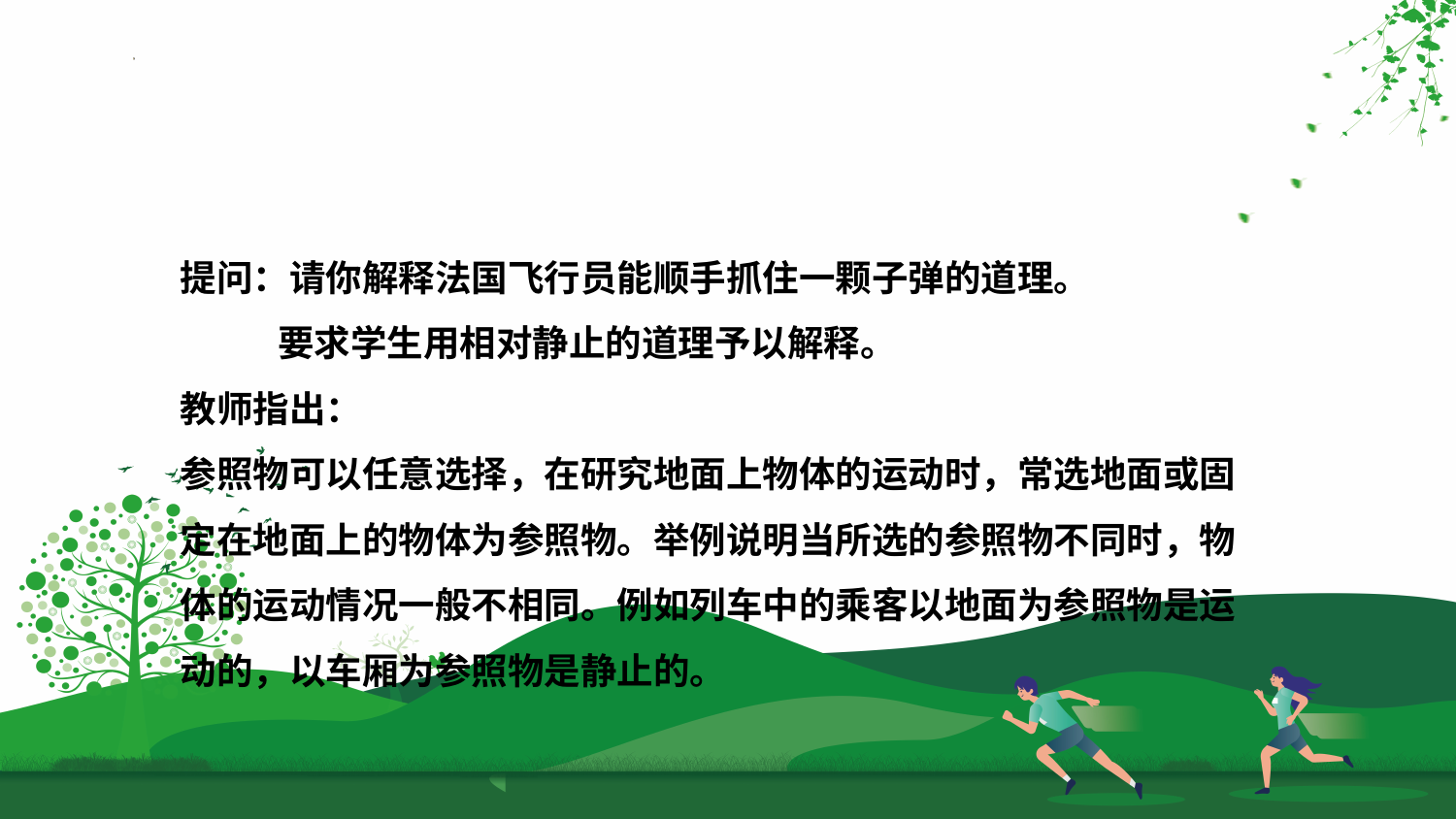

提问：请你解释法国飞行员能顺手抓住一颗子弹的道理。
　　   要求学生用相对静止的道理予以解释。
教师指出：
参照物可以任意选择，在研究地面上物体的运动时，常选地面或固定在地面上的物体为参照物。举例说明当所选的参照物不同时，物体的运动情况一般不相同。例如列车中的乘客以地面为参照物是运动的，以车厢为参照物是静止的。